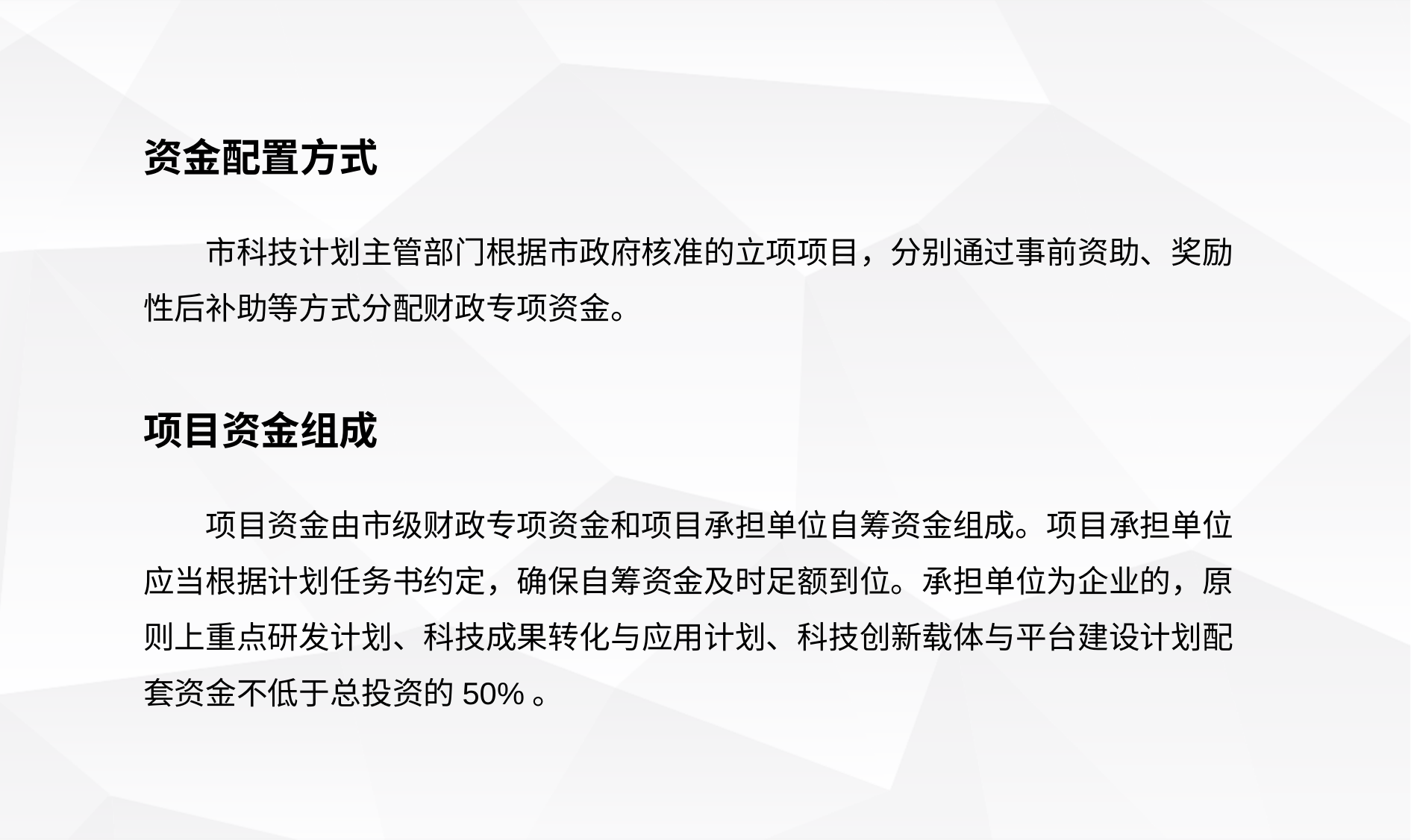

资金配置方式
市科技计划主管部门根据市政府核准的立项项目，分别通过事前资助、奖励性后补助等方式分配财政专项资金。

项目资金组成
项目资金由市级财政专项资金和项目承担单位自筹资金组成。项目承担单位应当根据计划任务书约定，确保自筹资金及时足额到位。承担单位为企业的，原则上重点研发计划、科技成果转化与应用计划、科技创新载体与平台建设计划配套资金不低于总投资的50%。